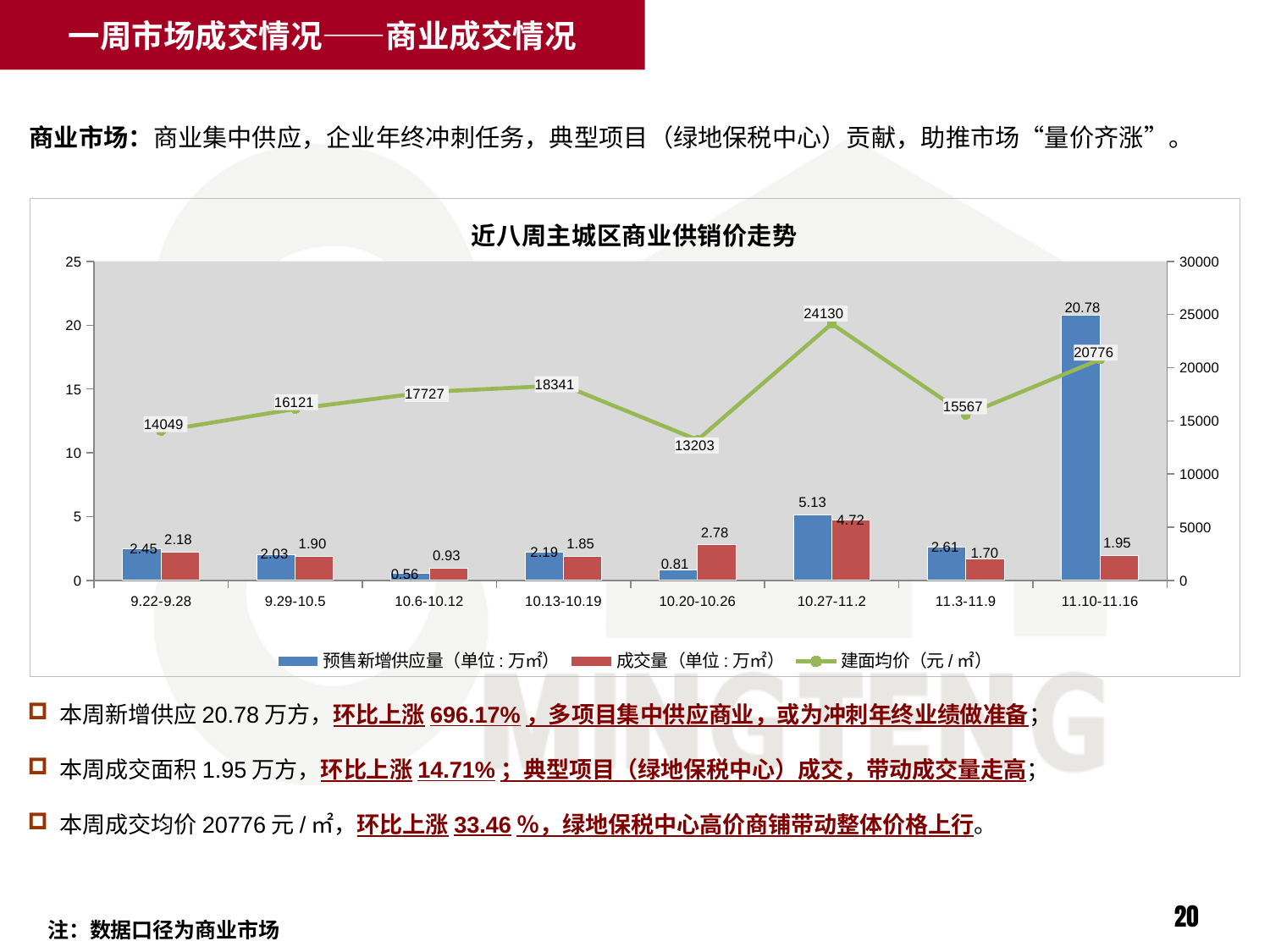

一周市场成交情况——商业成交情况
商业市场：商业集中供应，企业年终冲刺任务，典型项目（绿地保税中心）贡献，助推市场“量价齐涨”。

### Chart

| Category | 预售新增供应量（单位:万㎡） | 成交量（单位:万㎡） | 建面均价（元/㎡） |
|---|---|---|---|
| 9.22-9.28 | 2.4499999999999997 | 2.18 | 14049.0 |
| 9.29-10.5 | 2.03 | 1.9000000000000001 | 16121.0 |
| 10.6-10.12 | 0.56 | 0.93 | 17727.0 |
| 10.13-10.19 | 2.19 | 1.85 | 18341.0 |
| 10.20-10.26 | 0.81 | 2.7800000000000002 | 13203.0 |
| 10.27-11.2 | 5.13 | 4.72 | 24130.0 |
| 11.3-11.9 | 2.61 | 1.7 | 15567.0 |
| 11.10-11.16 | 20.779999999999987 | 1.9500000000000008 | 20776.0 |
 本周新增供应20.78万方，环比上涨696.17%，多项目集中供应商业，或为冲刺年终业绩做准备；

 本周成交面积1.95万方，环比上涨14.71%；典型项目（绿地保税中心）成交，带动成交量走高；

 本周成交均价20776元/㎡，环比上涨33.46％，绿地保税中心高价商铺带动整体价格上行。
20
注：数据口径为商业市场